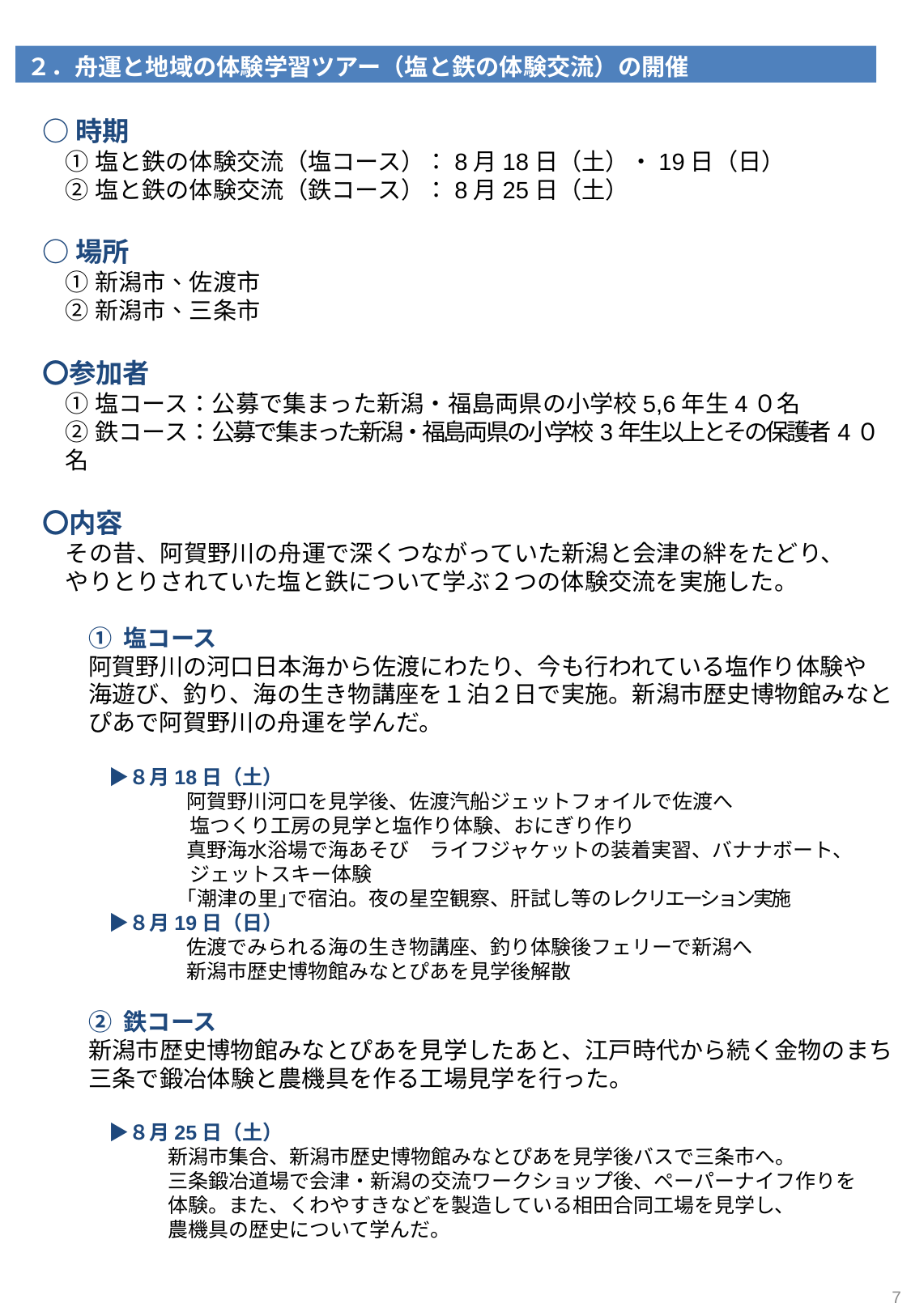

２．舟運と地域の体験学習ツアー（塩と鉄の体験交流）の開催
○時期
①塩と鉄の体験交流（塩コース）：8月18日（土）・19日（日）
②塩と鉄の体験交流（鉄コース）：8月25日（土）

○場所
①新潟市、佐渡市
②新潟市、三条市

〇参加者
①塩コース：公募で集まった新潟・福島両県の小学校5,6年生4０名
②鉄コース：公募で集まった新潟・福島両県の小学校3年生以上とその保護者4０名

〇内容
その昔、阿賀野川の舟運で深くつながっていた新潟と会津の絆をたどり、
やりとりされていた塩と鉄について学ぶ２つの体験交流を実施した。

① 塩コース
阿賀野川の河口日本海から佐渡にわたり、今も行われている塩作り体験や
海遊び、釣り、海の生き物講座を１泊２日で実施。新潟市歴史博物館みなと
ぴあで阿賀野川の舟運を学んだ。

　▶８月18日（土）
	阿賀野川河口を見学後、佐渡汽船ジェットフォイルで佐渡へ
　　　　　塩つくり工房の見学と塩作り体験、おにぎり作り
	真野海水浴場で海あそび　ライフジャケットの装着実習、バナナボート、
　　　　　ジェットスキー体験
	｢潮津の里｣で宿泊。夜の星空観察、肝試し等のレクリエーション実施
　▶８月19日（日）
	佐渡でみられる海の生き物講座、釣り体験後フェリーで新潟へ
	新潟市歴史博物館みなとぴあを見学後解散

② 鉄コース
新潟市歴史博物館みなとぴあを見学したあと、江戸時代から続く金物のまち
三条で鍛冶体験と農機具を作る工場見学を行った。

　▶８月25日（土）
　新潟市集合、新潟市歴史博物館みなとぴあを見学後バスで三条市へ。
　三条鍛冶道場で会津・新潟の交流ワークショップ後、ペーパーナイフ作りを
　体験。また、くわやすきなどを製造している相田合同工場を見学し、
　農機具の歴史について学んだ。
7